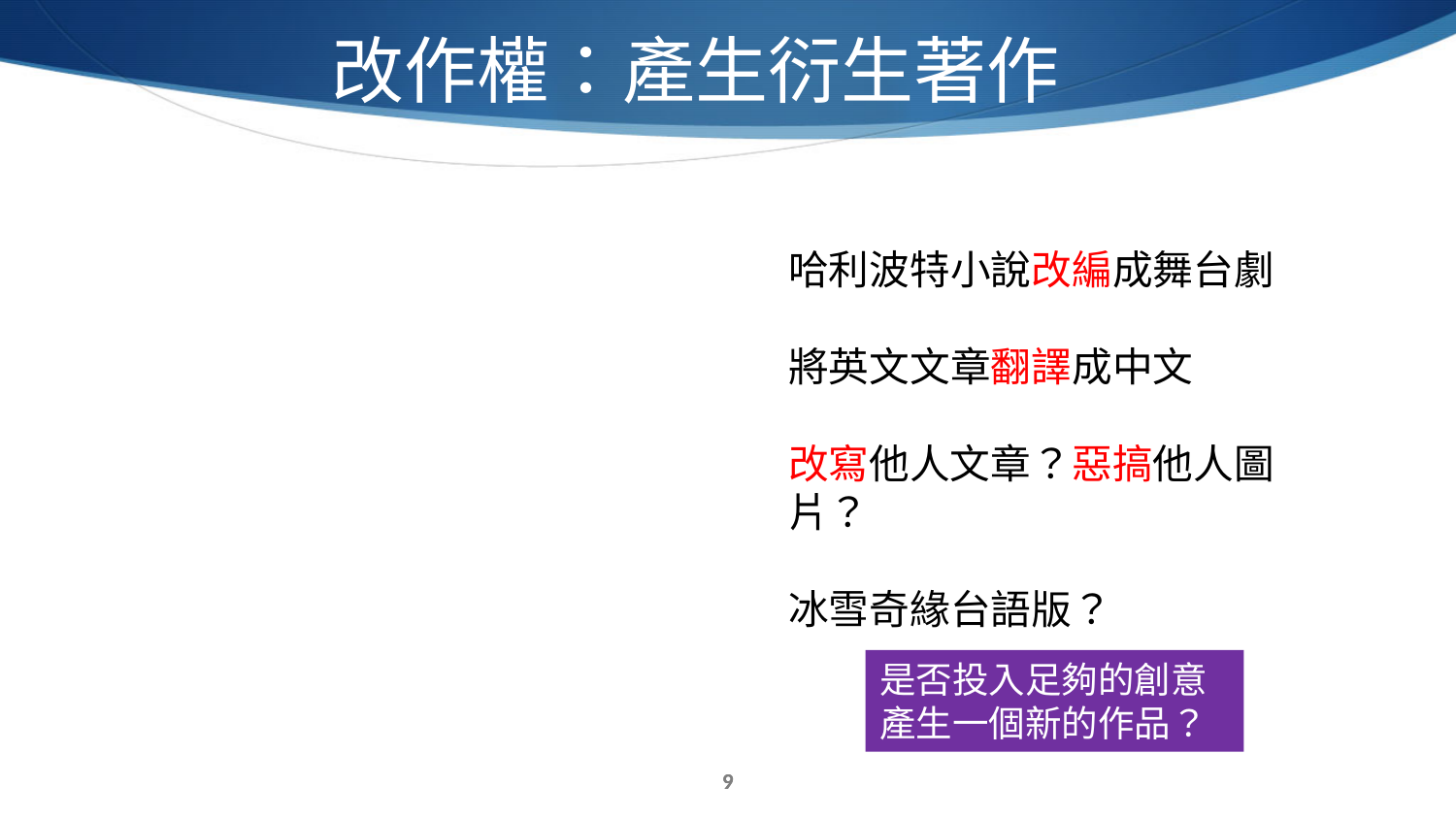

改作權：產生衍生著作
哈利波特小說改編成舞台劇

將英文文章翻譯成中文

改寫他人文章？惡搞他人圖片？

冰雪奇緣台語版？
是否投入足夠的創意
產生一個新的作品？
9
9